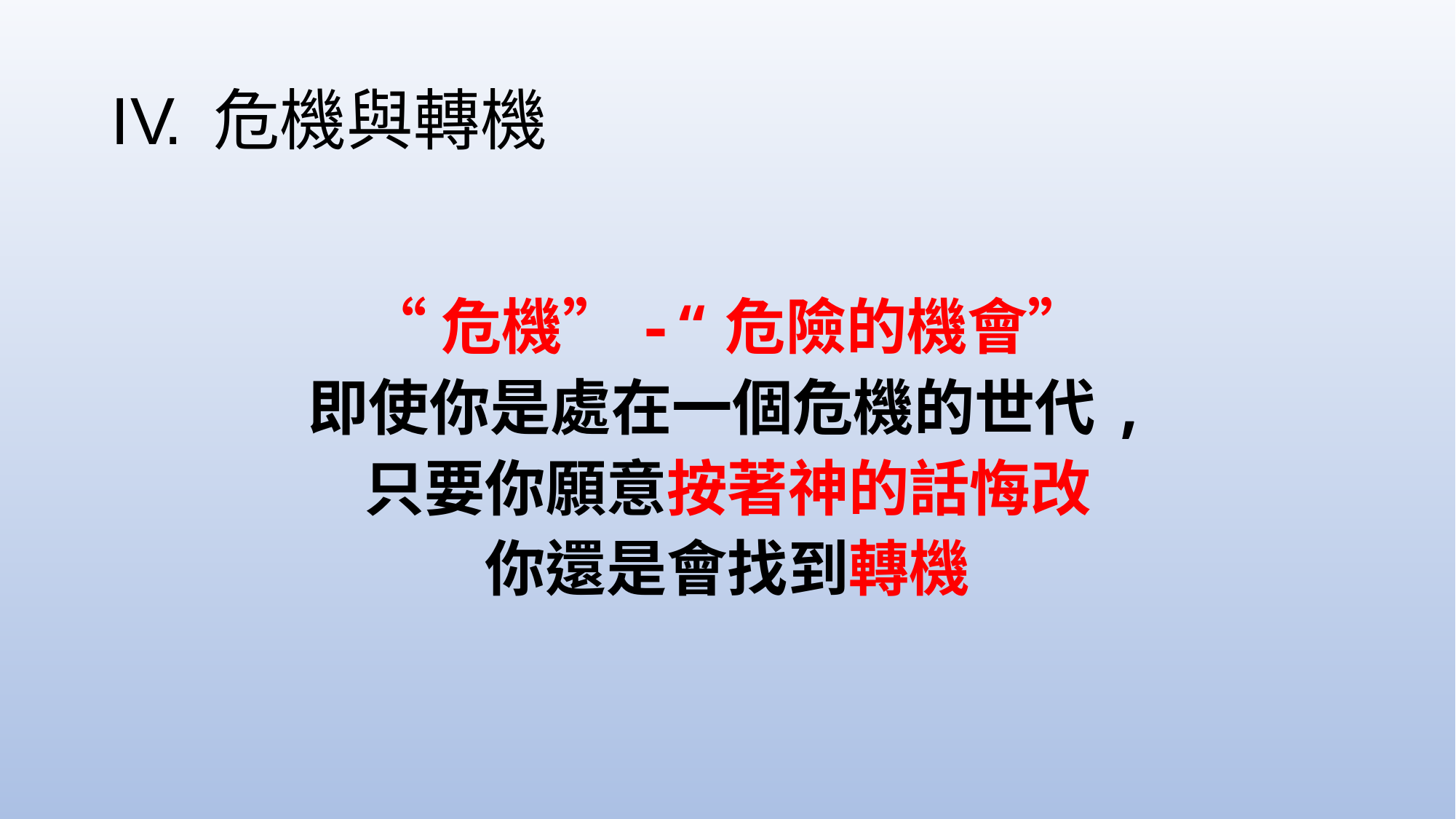

# 危機與轉機

“危機”-“危險的機會”
即使你是處在一個危機的世代,
只要你願意按著神的話悔改
你還是會找到轉機